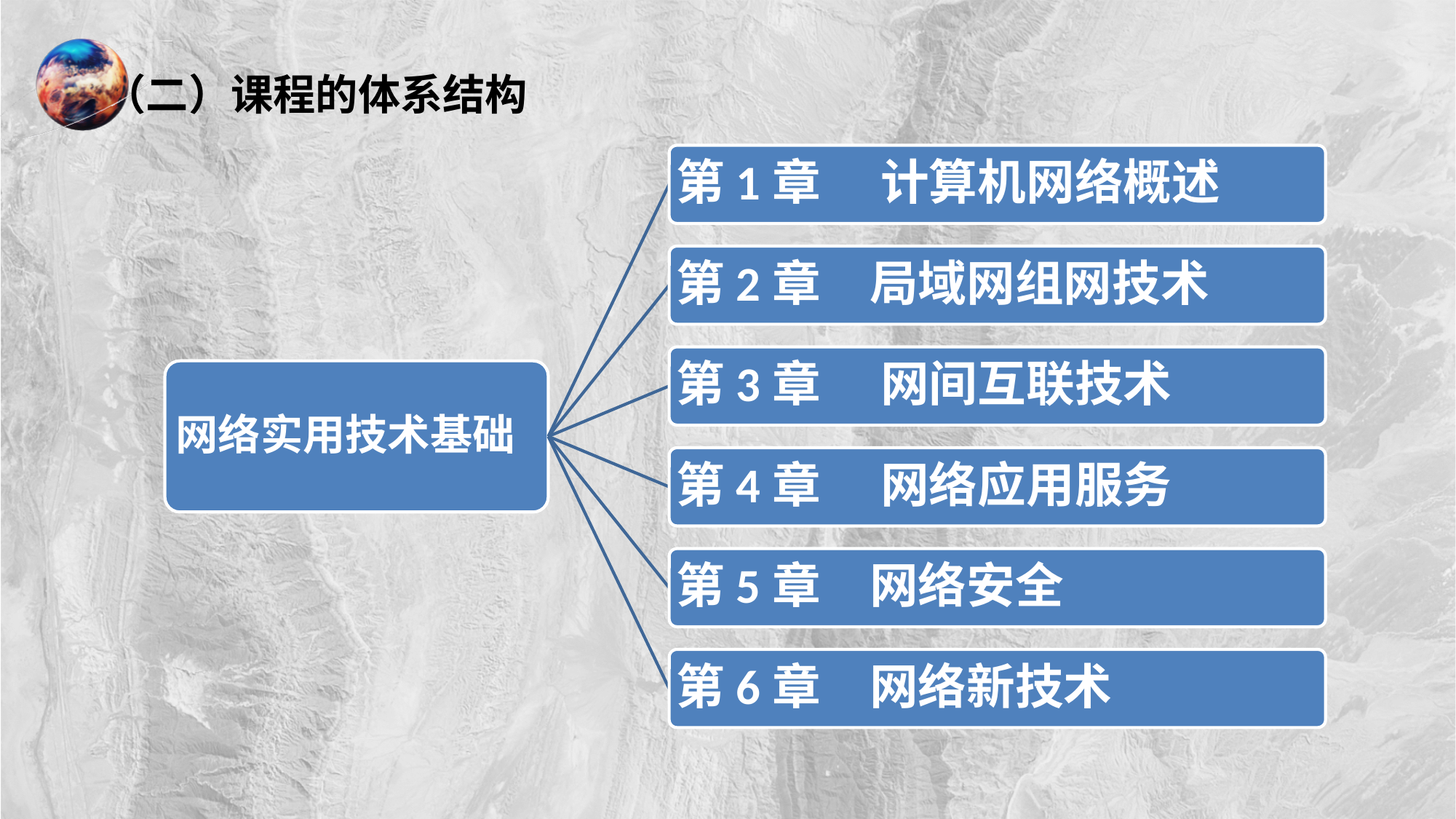

（二）课程的体系结构
网络实用技术基础

第1章 　计算机网络概述

第2章　局域网组网技术

第3章 　网间互联技术

第4章 　网络应用服务

第5章　网络安全

第6章　网络新技术